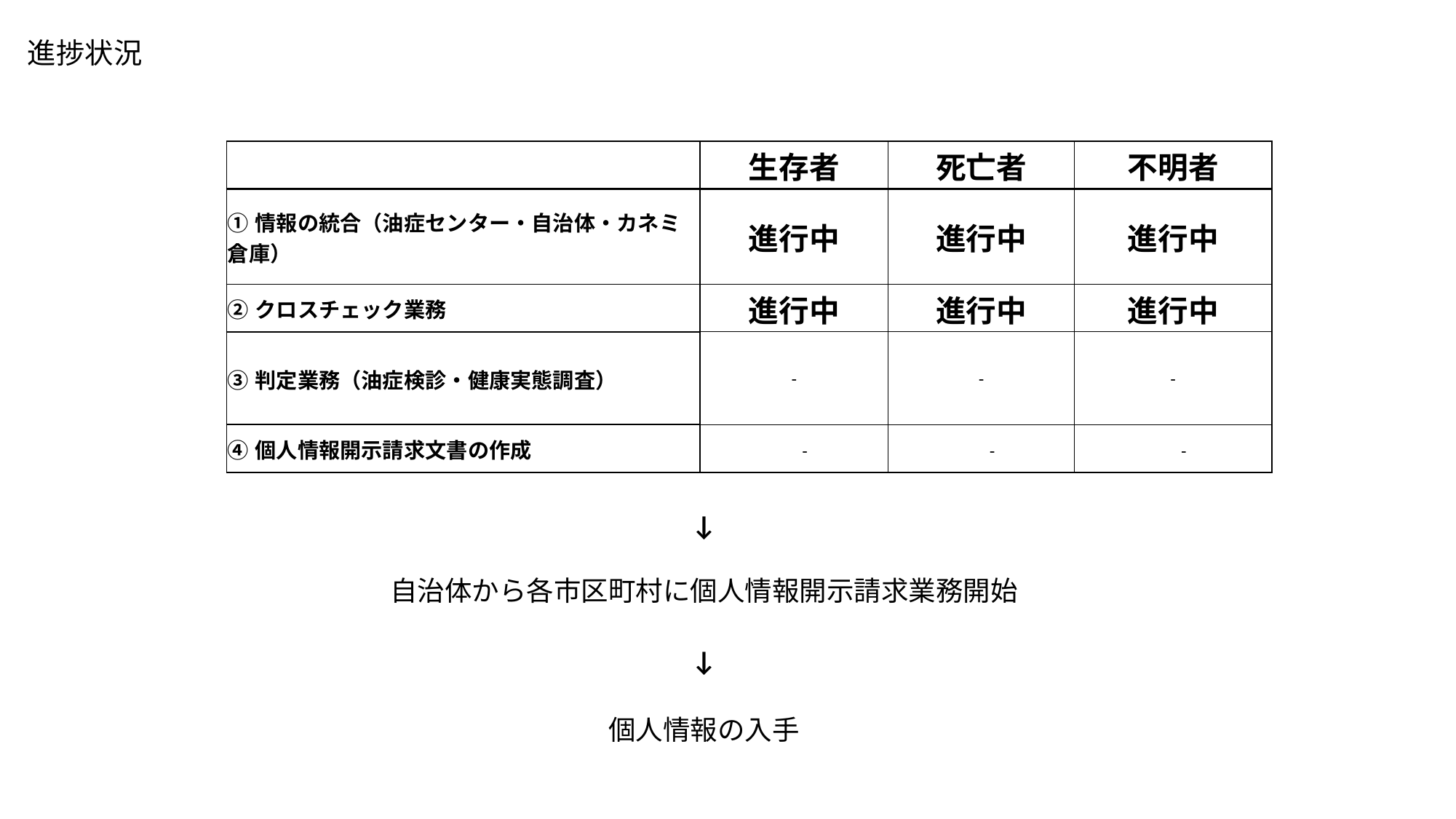

# 進捗状況
|  | 生存者 | 死亡者 | 不明者 |
| --- | --- | --- | --- |
| ①情報の統合（油症センター・自治体・カネミ倉庫） | 進行中 | 進行中 | 進行中 |
| ②クロスチェック業務 | 進行中 | 進行中 | 進行中 |
| ③判定業務（油症検診・健康実態調査） | - | - | - |
| ④個人情報開示請求文書の作成 | - | - | - |
↓
自治体から各市区町村に個人情報開示請求業務開始
↓
個人情報の入手